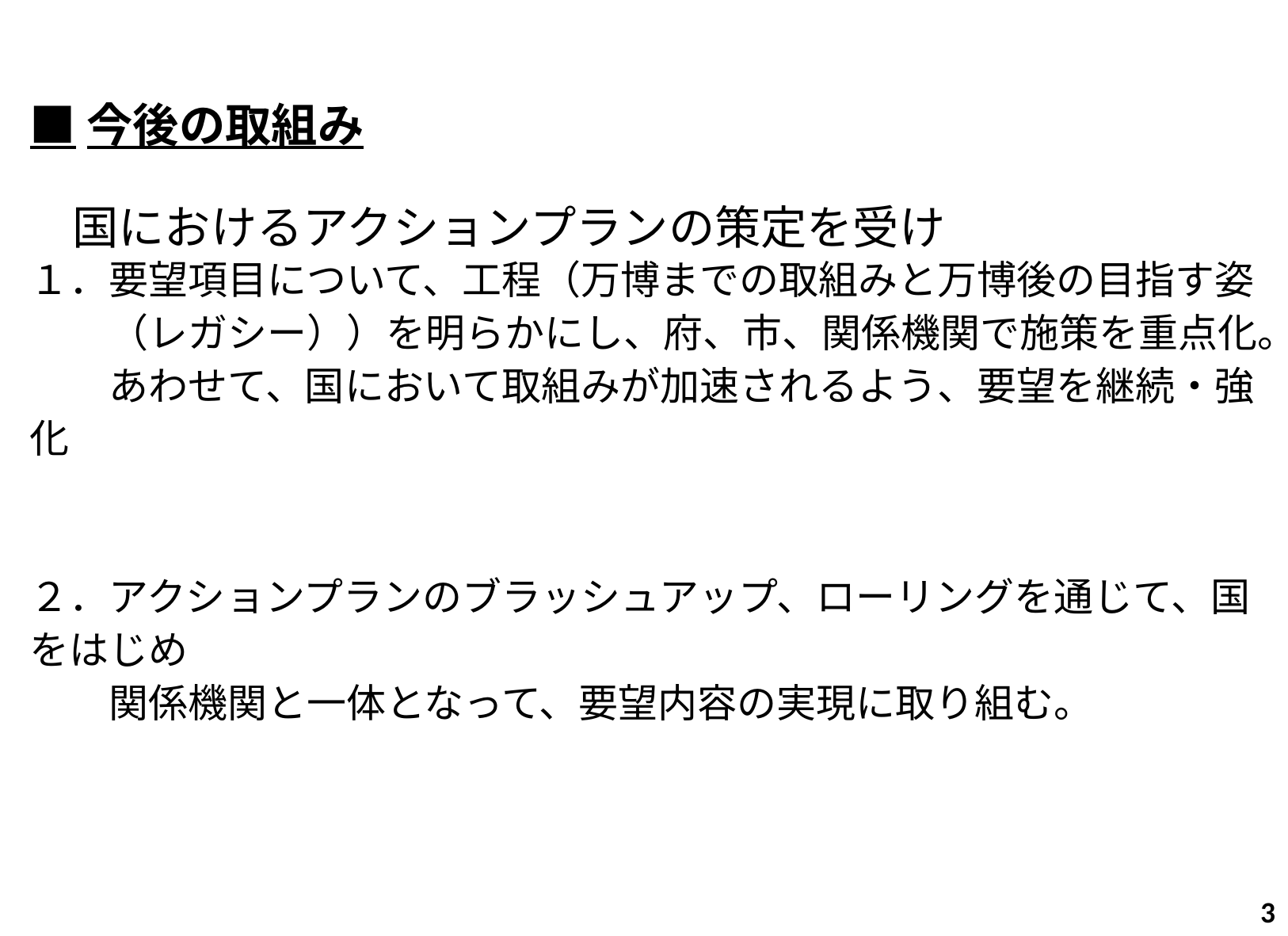

■今後の取組み
国におけるアクションプランの策定を受け
１．要望項目について、工程（万博までの取組みと万博後の目指す姿
　　（レガシー））を明らかにし、府、市、関係機関で施策を重点化。
　　あわせて、国において取組みが加速されるよう、要望を継続・強化

２．アクションプランのブラッシュアップ、ローリングを通じて、国をはじめ
　　関係機関と一体となって、要望内容の実現に取り組む。
3